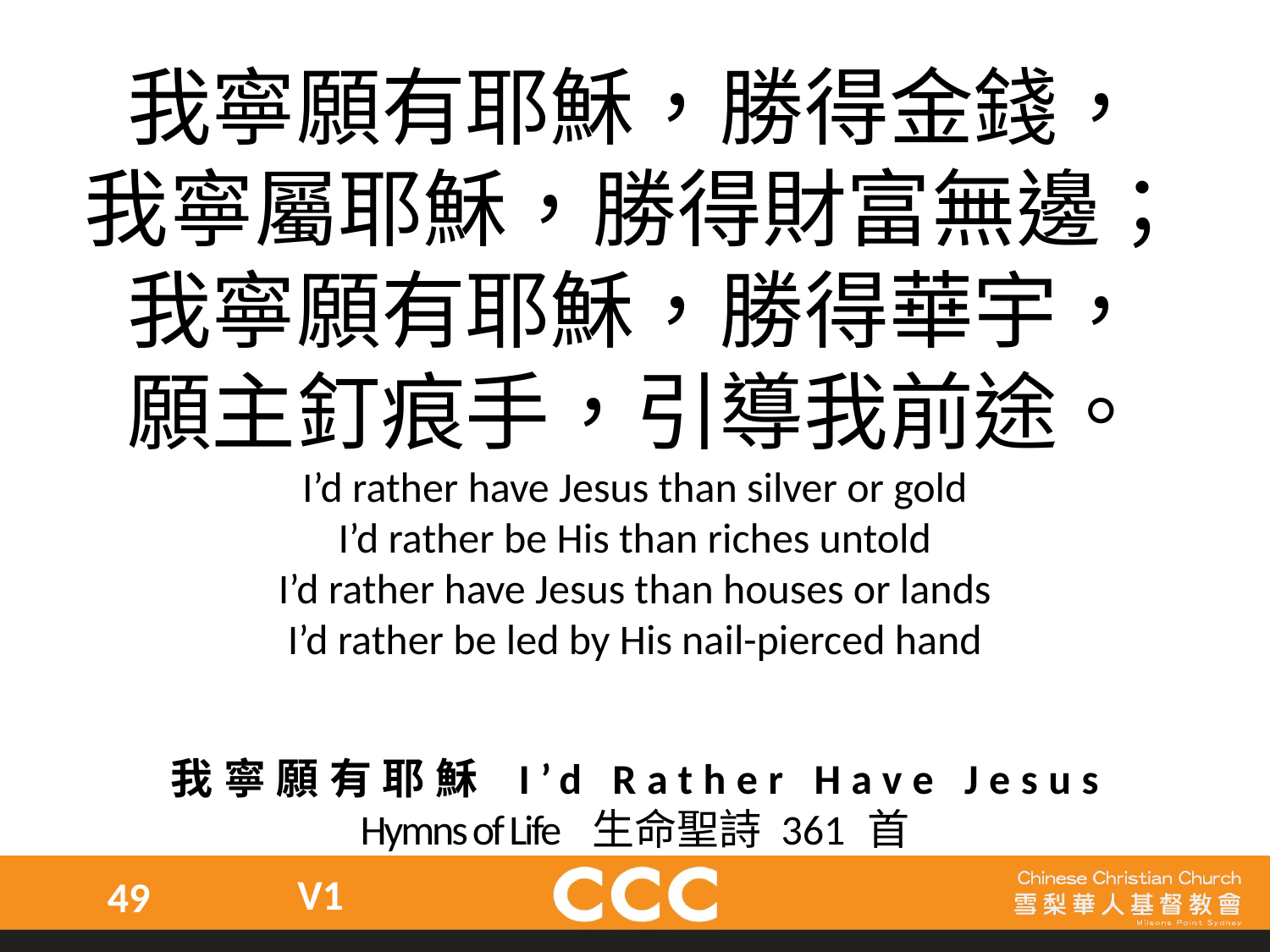

我寧願有耶穌，勝得金錢，
我寧屬耶穌，勝得財富無邊；
我寧願有耶穌，勝得華宇，
願主釘痕手，引導我前途。
I’d rather have Jesus than silver or gold
I’d rather be His than riches untold
I’d rather have Jesus than houses or lands
I’d rather be led by His nail-pierced hand
我寧願有耶穌 I’d Rather Have Jesus
Hymns of Life   生命聖詩 361 首

V1
49